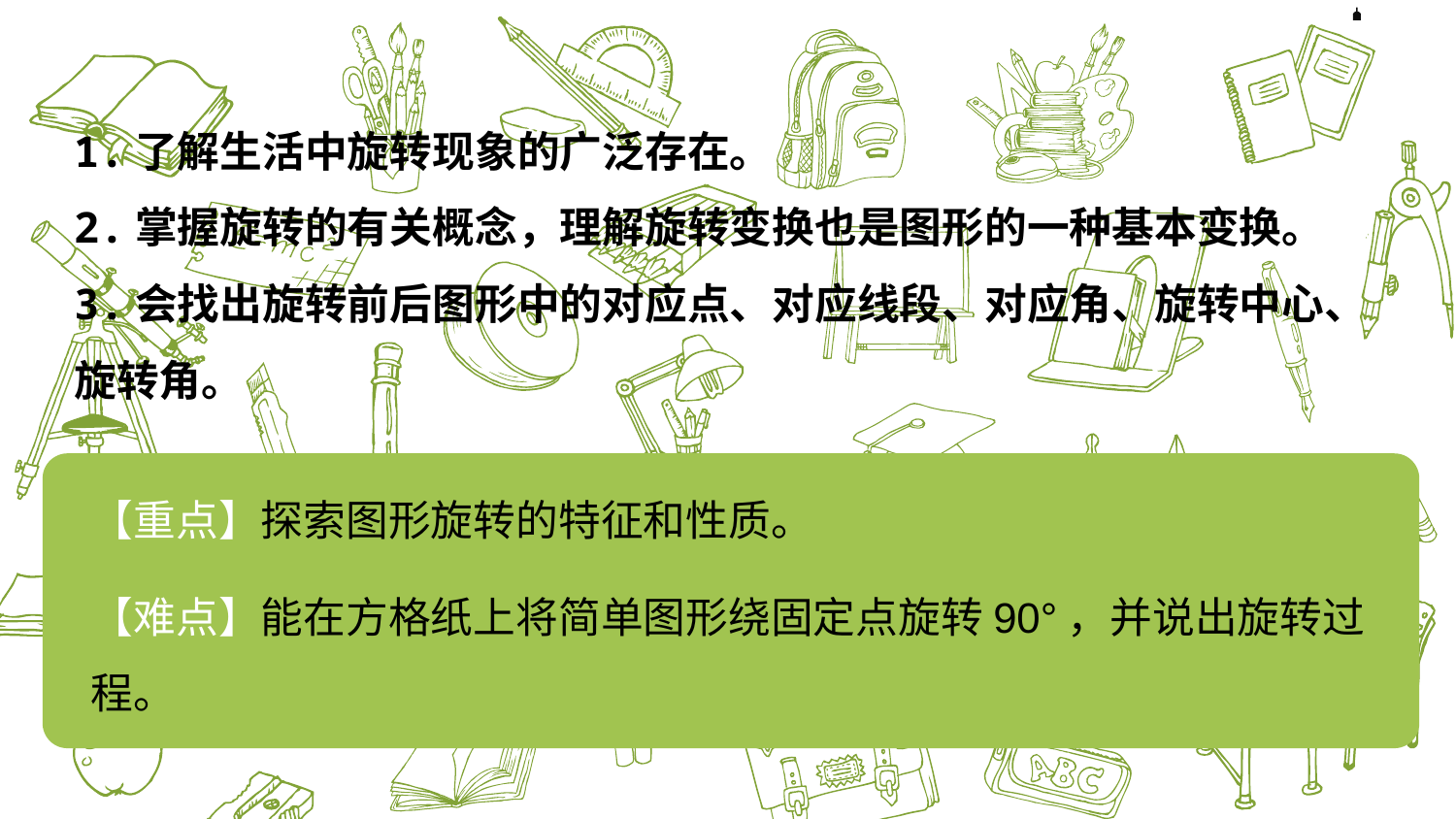

1.了解生活中旋转现象的广泛存在。
2.掌握旋转的有关概念，理解旋转变换也是图形的一种基本变换。
3.会找出旋转前后图形中的对应点、对应线段、对应角、旋转中心、旋转角。

【重点】探索图形旋转的特征和性质。
【难点】能在方格纸上将简单图形绕固定点旋转90°，并说出旋转过程。